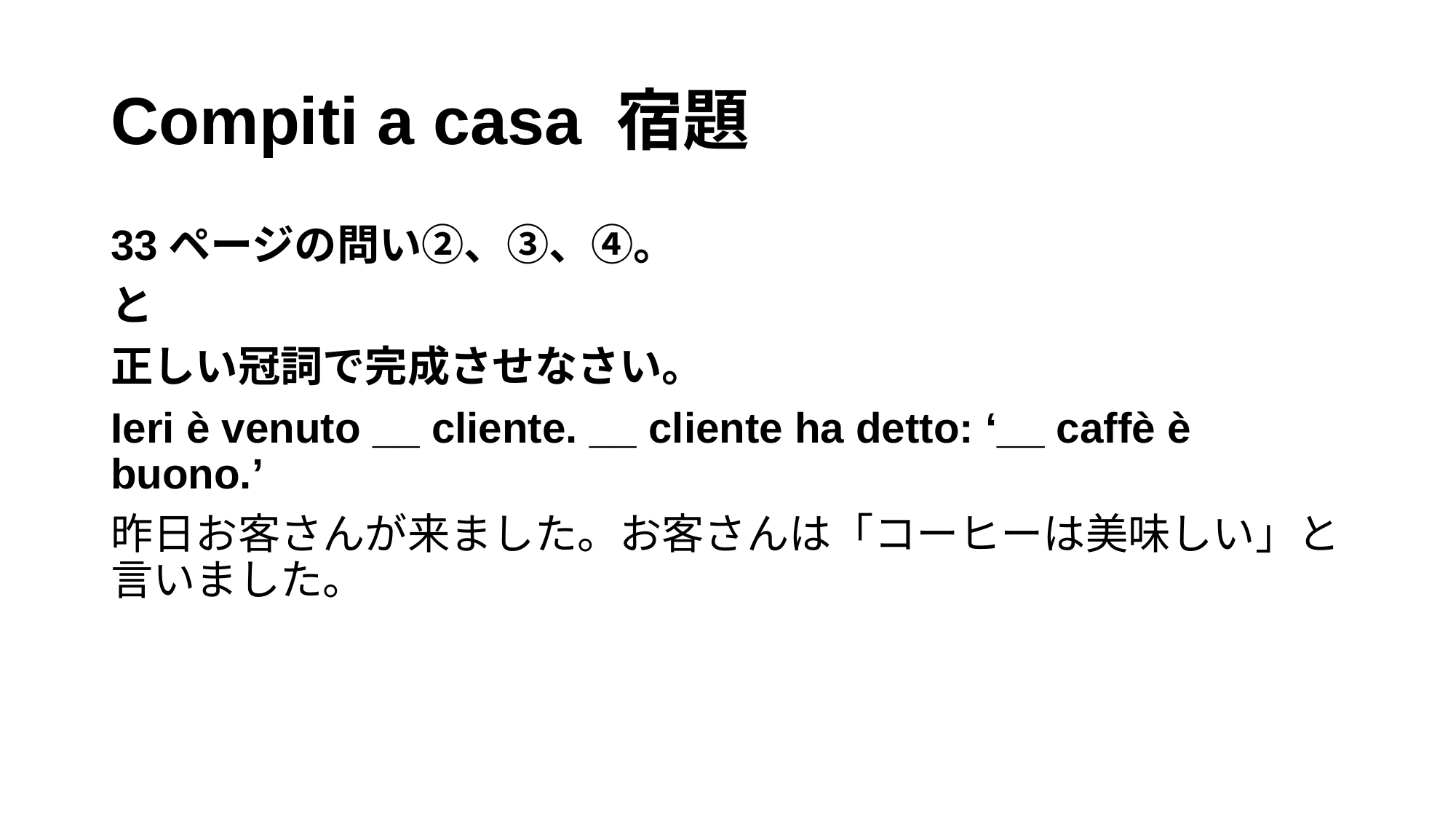

# Compiti a casa 宿題
33ページの問い②、③、④。
と
正しい冠詞で完成させなさい。
Ieri è venuto __ cliente. __ cliente ha detto: ‘__ caffè è buono.’
昨日お客さんが来ました。お客さんは「コーヒーは美味しい」と言いました。